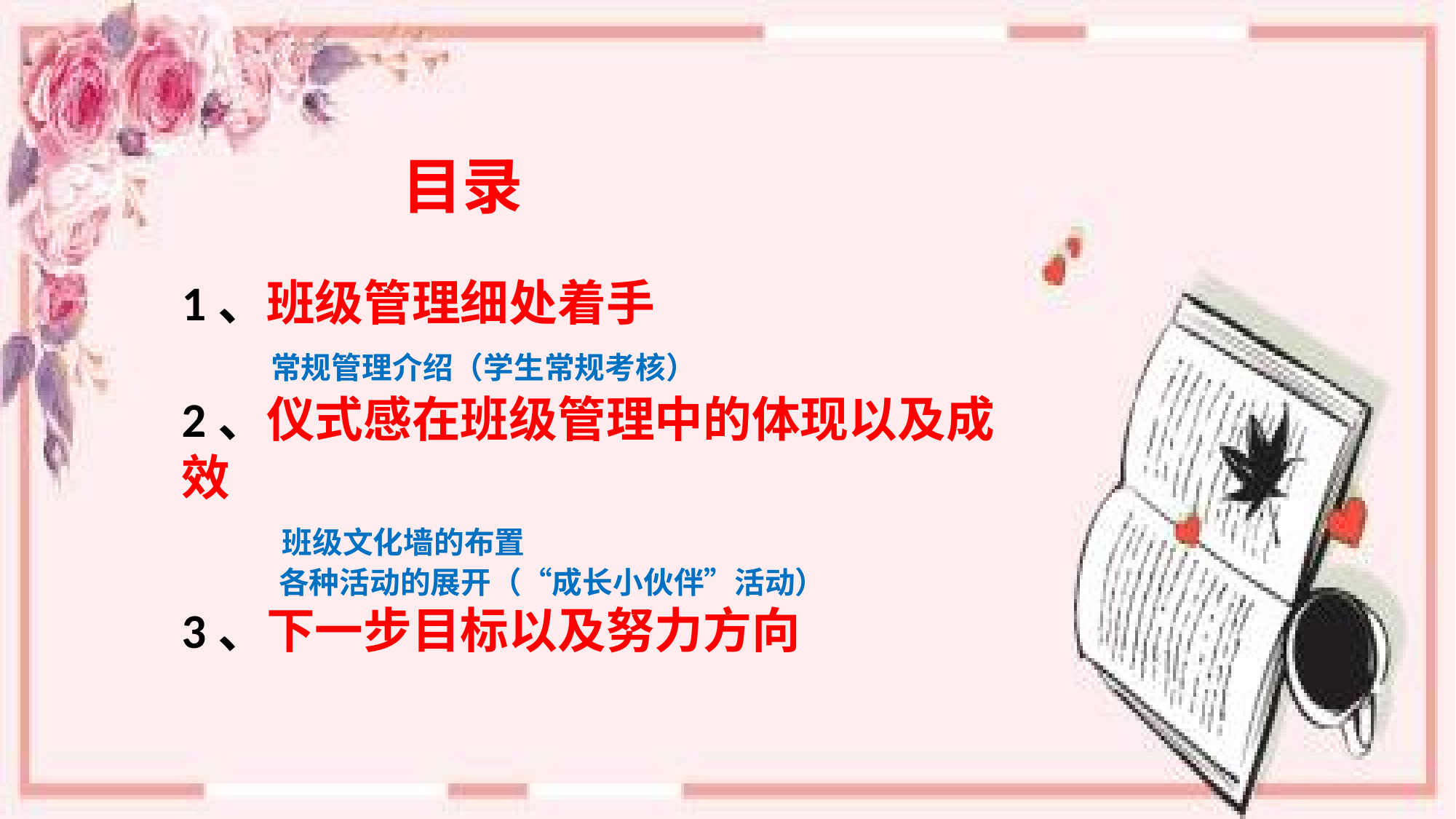

目录
1、班级管理细处着手
       常规管理介绍（学生常规考核）
2、仪式感在班级管理中的体现以及成效
        班级文化墙的布置
             各种活动的展开（“成长小伙伴”活动）
3、下一步目标以及努力方向